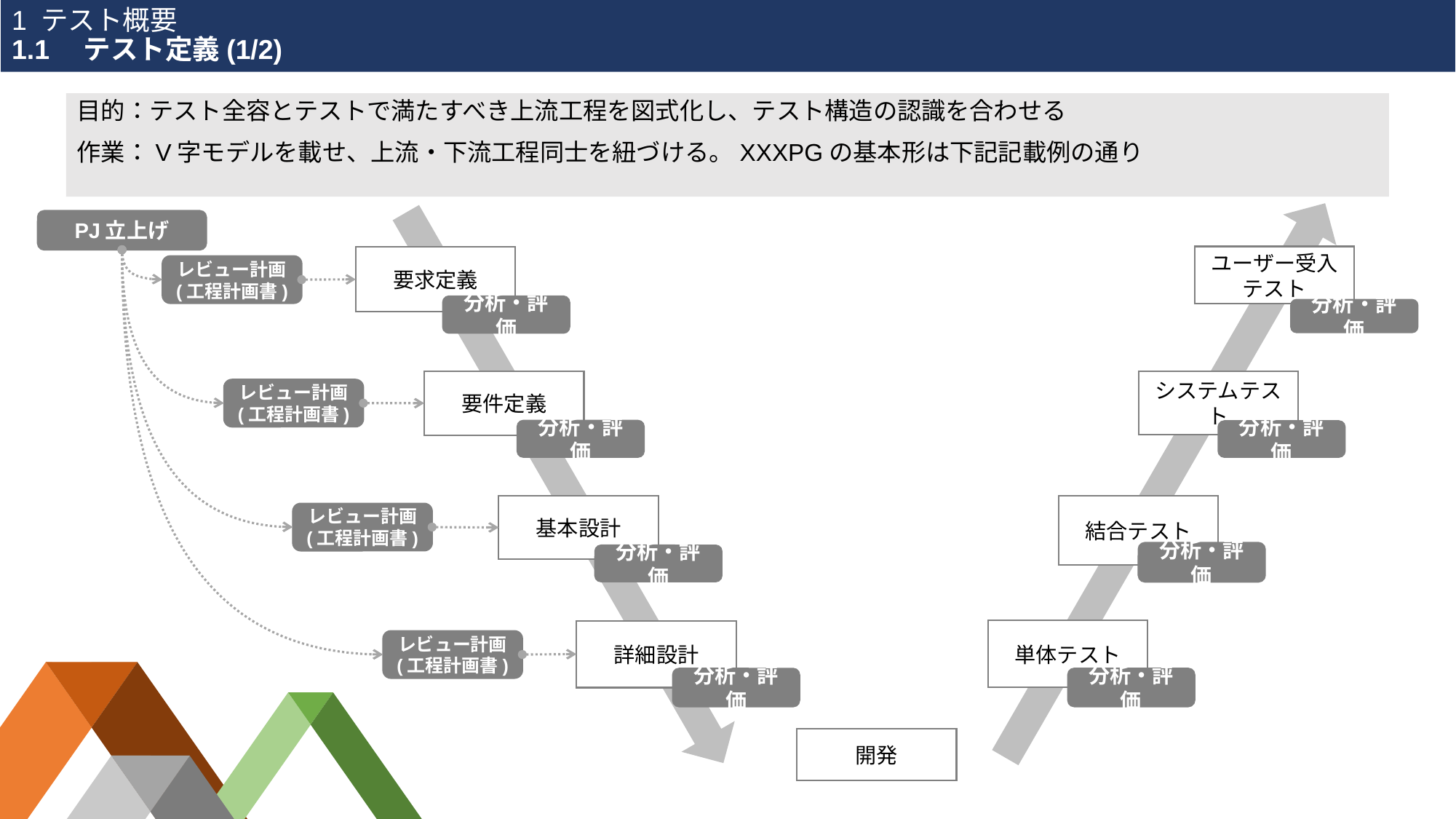

# 1 テスト概要 1.1　テスト定義(1/2)
目的：テスト全容とテストで満たすべき上流工程を図式化し、テスト構造の認識を合わせる
作業：V字モデルを載せ、上流・下流工程同士を紐づける。XXXPGの基本形は下記記載例の通り
PJ立上げ
ユーザー受入テスト
分析・評価
要求定義
分析・評価
レビュー計画
(工程計画書)
要件定義
分析・評価
システムテスト
分析・評価
レビュー計画
(工程計画書)

基本設計
分析・評価
結合テスト
分析・評価
レビュー計画
(工程計画書)
単体テスト
分析・評価
詳細設計
分析・評価
レビュー計画
(工程計画書)
開発